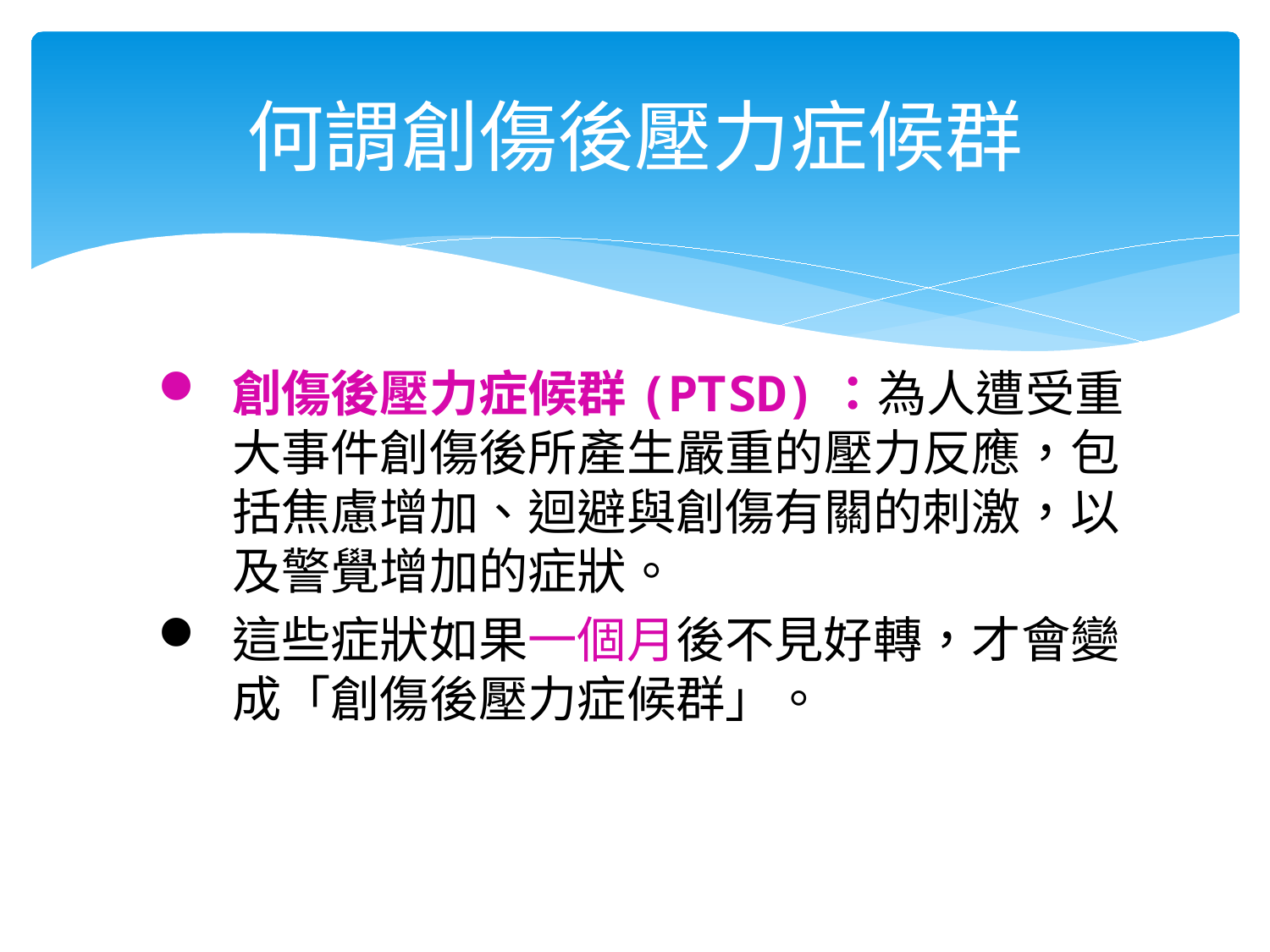

# 何謂創傷後壓力症候群
創傷後壓力症候群(PTSD)：為人遭受重大事件創傷後所產生嚴重的壓力反應，包括焦慮增加、迴避與創傷有關的刺激，以及警覺增加的症狀。
這些症狀如果一個月後不見好轉，才會變成「創傷後壓力症候群」。